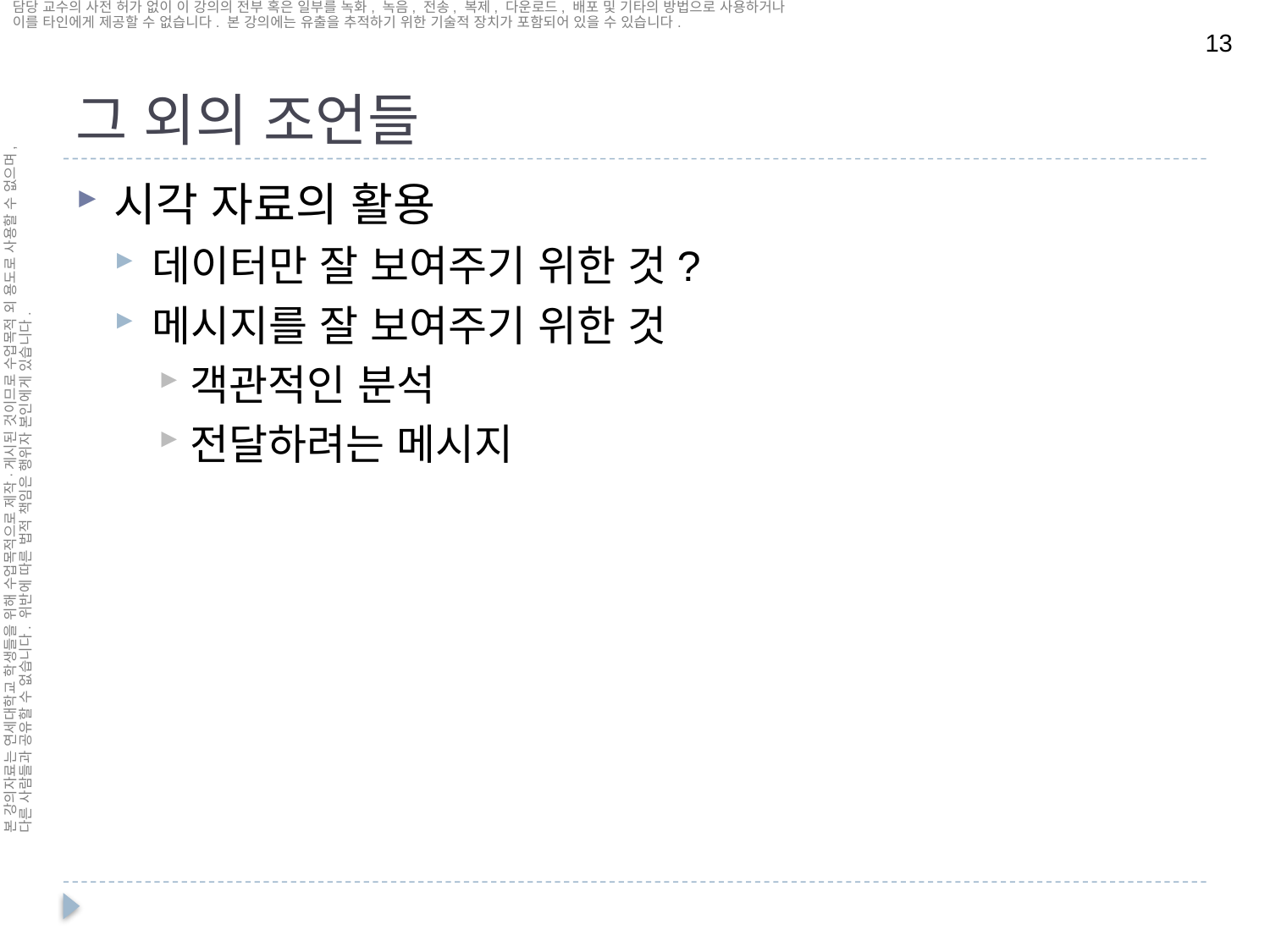

# 그 외의 조언들
13
시각 자료의 활용
데이터만 잘 보여주기 위한 것?
메시지를 잘 보여주기 위한 것
객관적인 분석
전달하려는 메시지